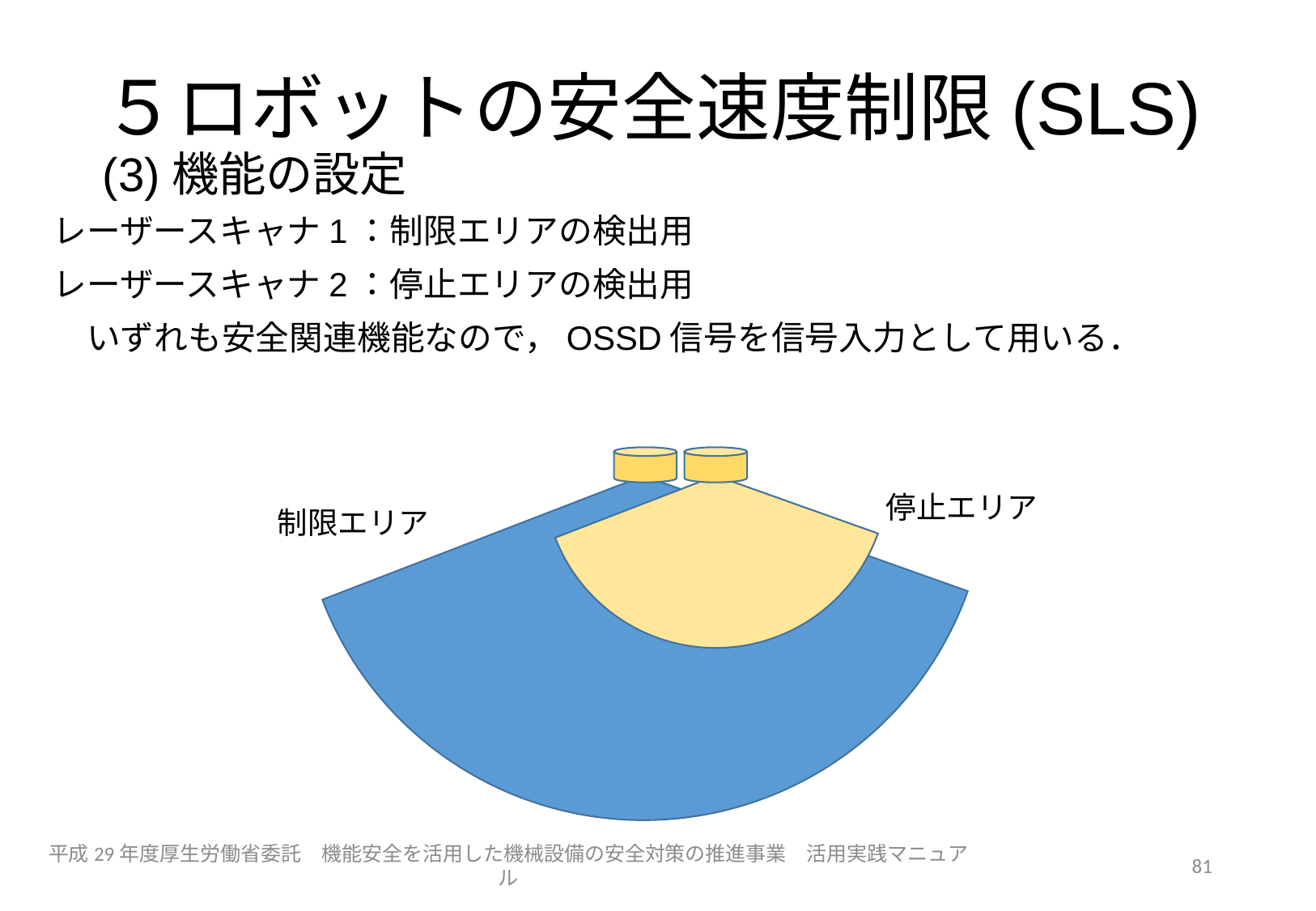

# ５ロボットの安全速度制限(SLS) (3)機能の設定

レーザースキャナ1：制限エリアの検出用
レーザースキャナ2：停止エリアの検出用
　いずれも安全関連機能なので，OSSD信号を信号入力として用いる．
停止エリア
制限エリア
平成29年度厚生労働省委託　機能安全を活用した機械設備の安全対策の推進事業　活用実践マニュアル
81